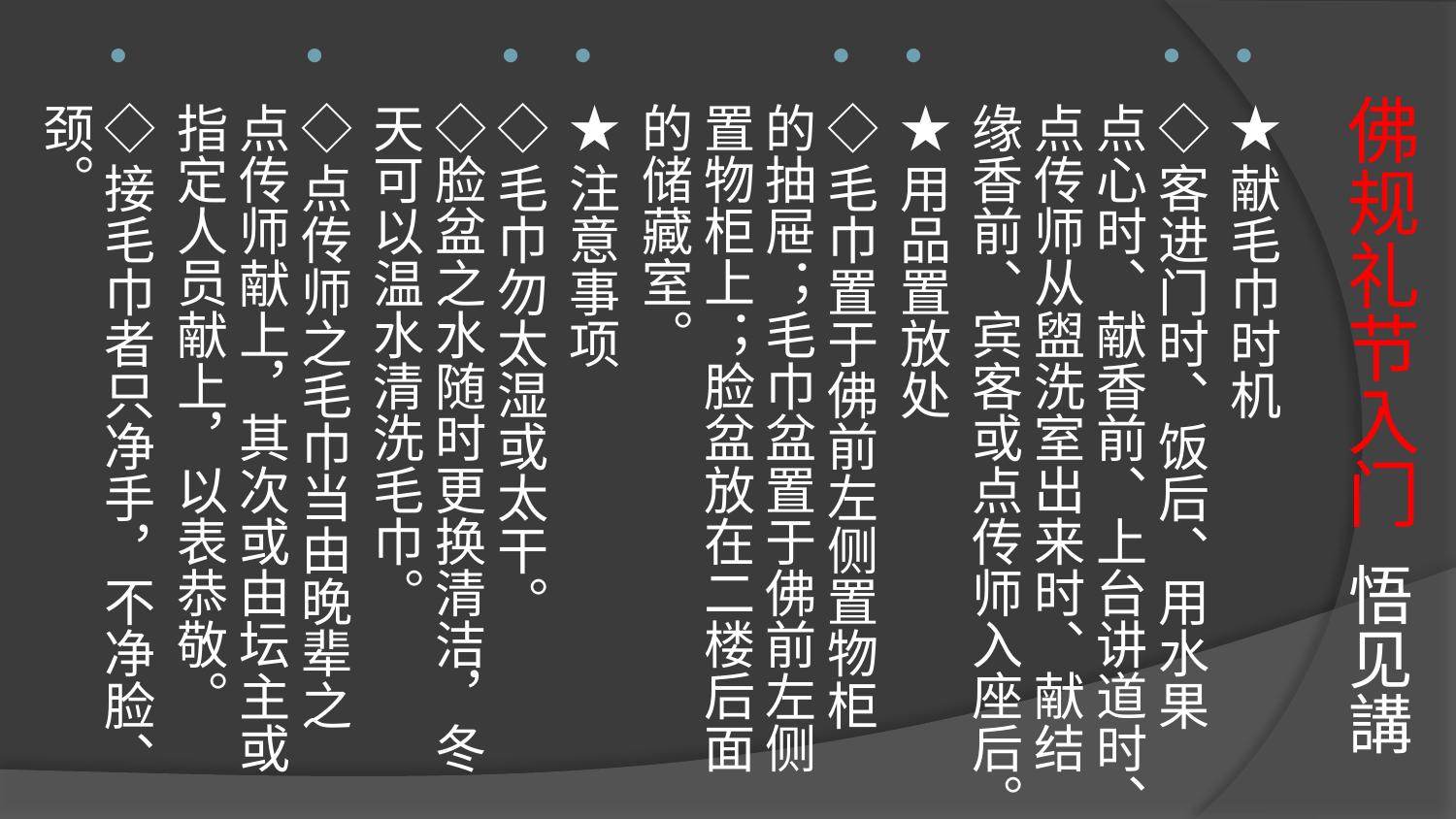

# 佛规礼节入门  悟见講
★献毛巾时机
◇客进门时、饭后、用水果点心时、献香前、上台讲道时、点传师从盥洗室出来时、献结缘香前、宾客或点传师入座后。
★用品置放处
◇毛巾置于佛前左侧置物柜的抽屉；毛巾盆置于佛前左侧置物柜上；脸盆放在二楼后面的储藏室。
★注意事项
◇毛巾勿太湿或太干。
◇脸盆之水随时更换清洁，冬天可以温水清洗毛巾。
◇点传师之毛巾当由晚辈之点传师献上，其次或由坛主或指定人员献上，以表恭敬。
◇接毛巾者只净手，不净脸、颈。